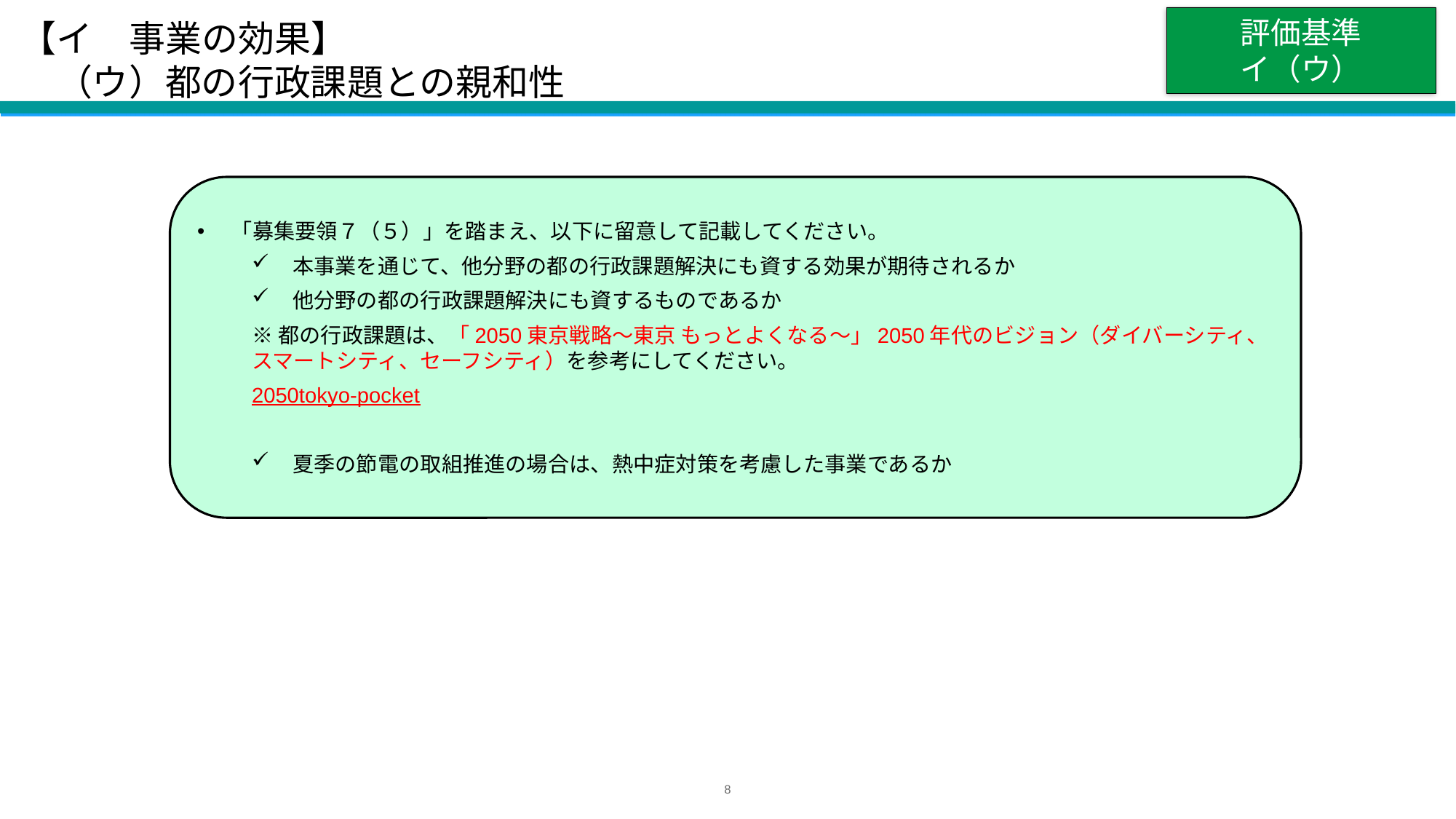

# 【イ　事業の効果】 　（ウ）都の行政課題との親和性
評価基準
イ（ウ）
「募集要領７（５）」を踏まえ、以下に留意して記載してください。
本事業を通じて、他分野の都の行政課題解決にも資する効果が期待されるか
他分野の都の行政課題解決にも資するものであるか
※都の行政課題は、「2050東京戦略～東京 もっとよくなる～」2050年代のビジョン（ダイバーシティ、スマートシティ、セーフシティ）を参考にしてください。
2050tokyo-pocket

夏季の節電の取組推進の場合は、熱中症対策を考慮した事業であるか